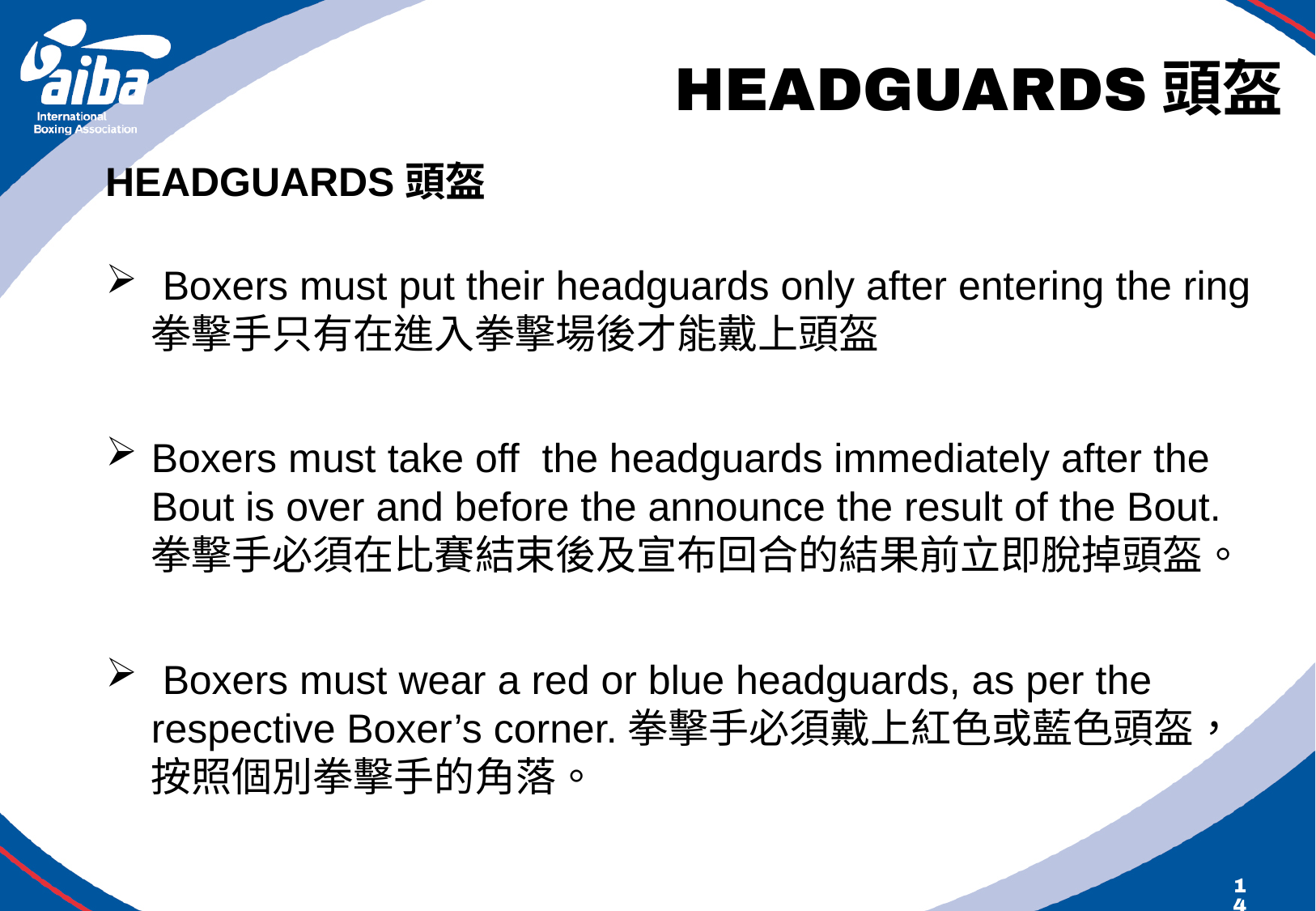

# HEADGUARDS頭盔
HEADGUARDS頭盔

 Boxers must put their headguards only after entering the ring拳擊手只有在進入拳擊場後才能戴上頭盔

Boxers must take off  the headguards immediately after the Bout is over and before the announce the result of the Bout.拳擊手必須在比賽結束後及宣布回合的結果前立即脫掉頭盔。

 Boxers must wear a red or blue headguards, as per the respective Boxer’s corner.拳擊手必須戴上紅色或藍色頭盔，按照個別拳擊手的角落。
140